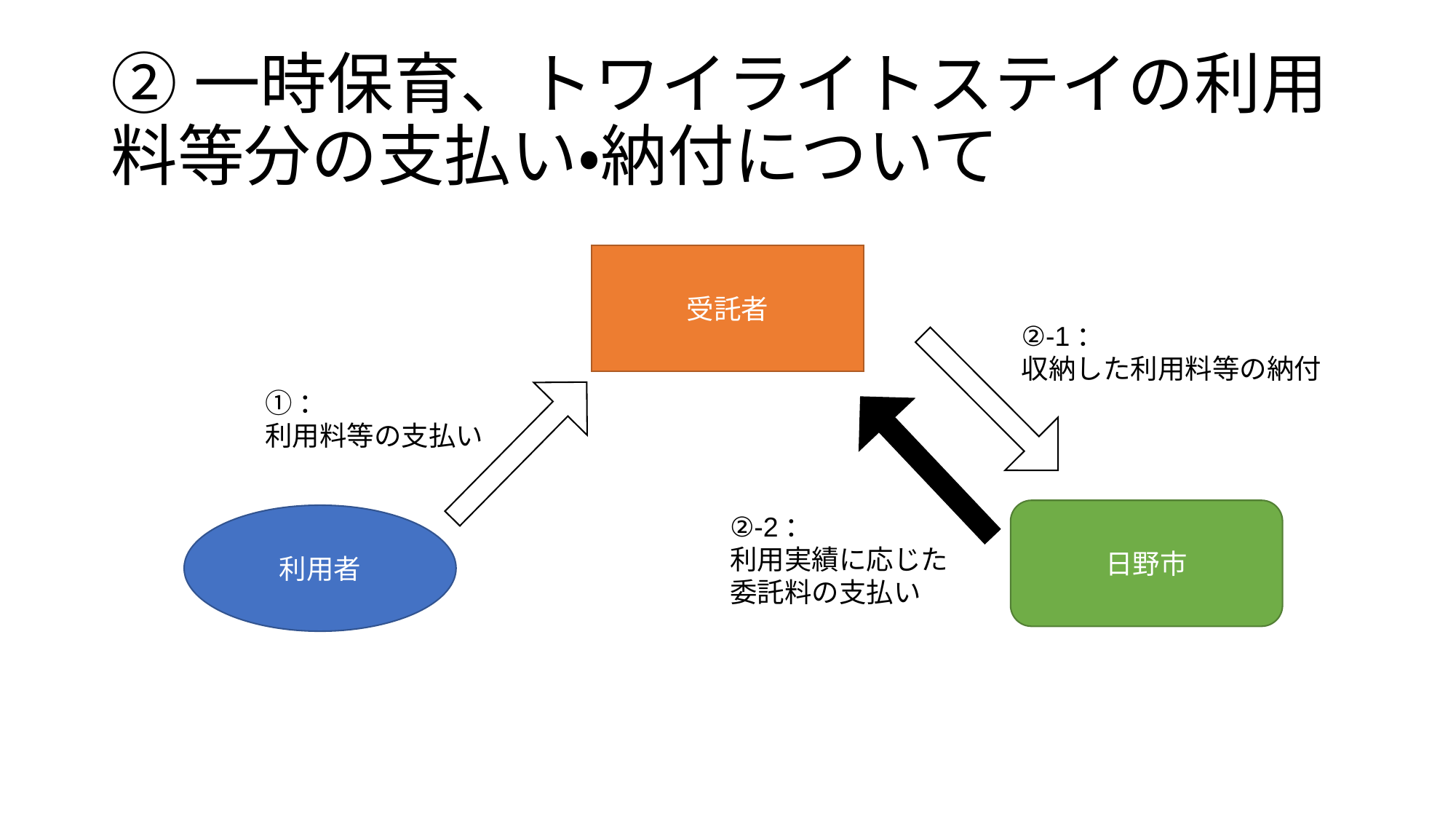

# ②一時保育、トワイライトステイの利用料等分の支払い・納付について
受託者
②-1：
収納した利用料等の納付

①：
利用料等の支払い

日野市
②-2：
利用実績に応じた委託料の支払い
利用者